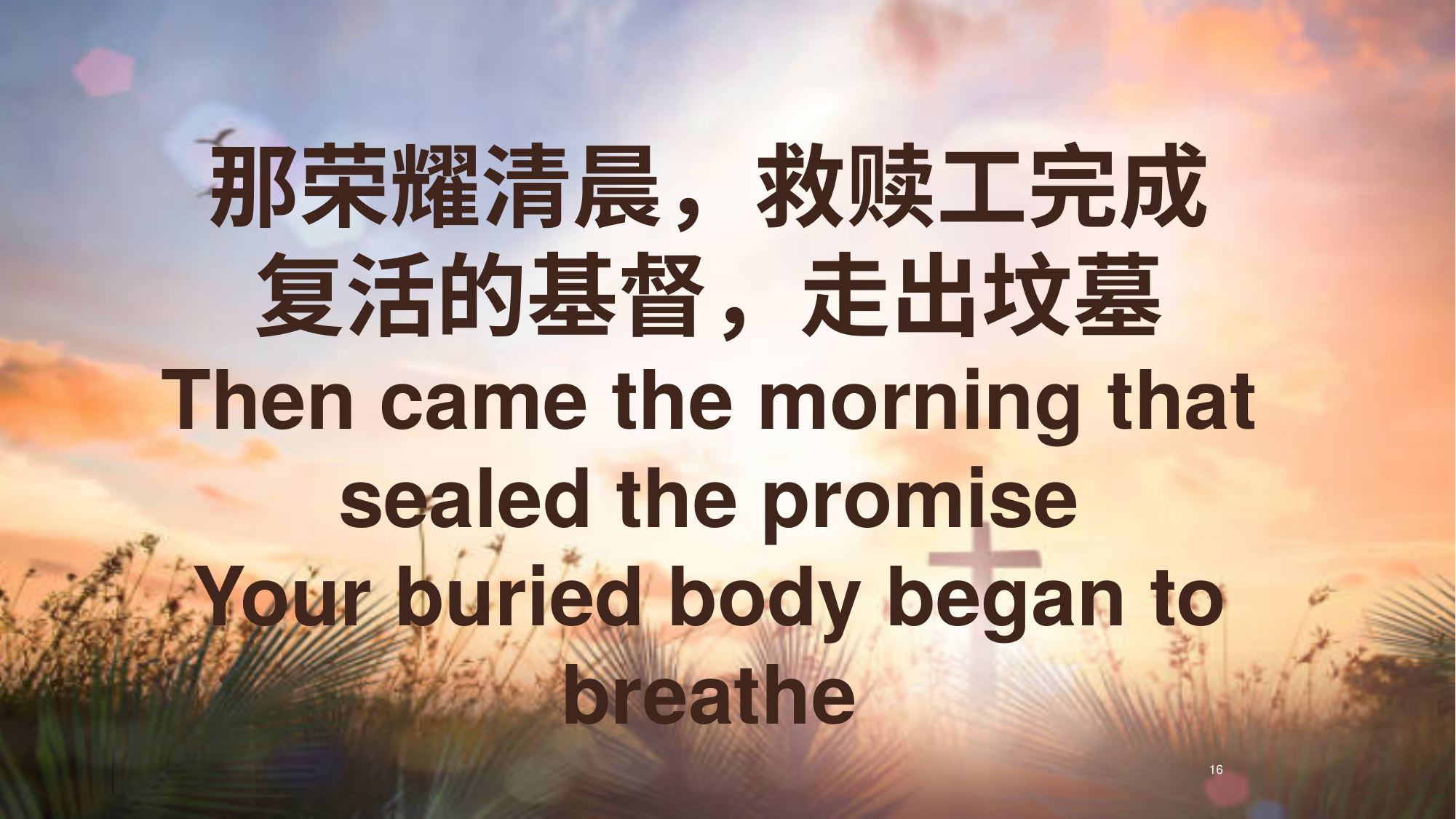

那荣耀清晨，救赎工完成
复活的基督，走出坟墓
Then came the morning that sealed the promise
Your buried body began to breathe
16